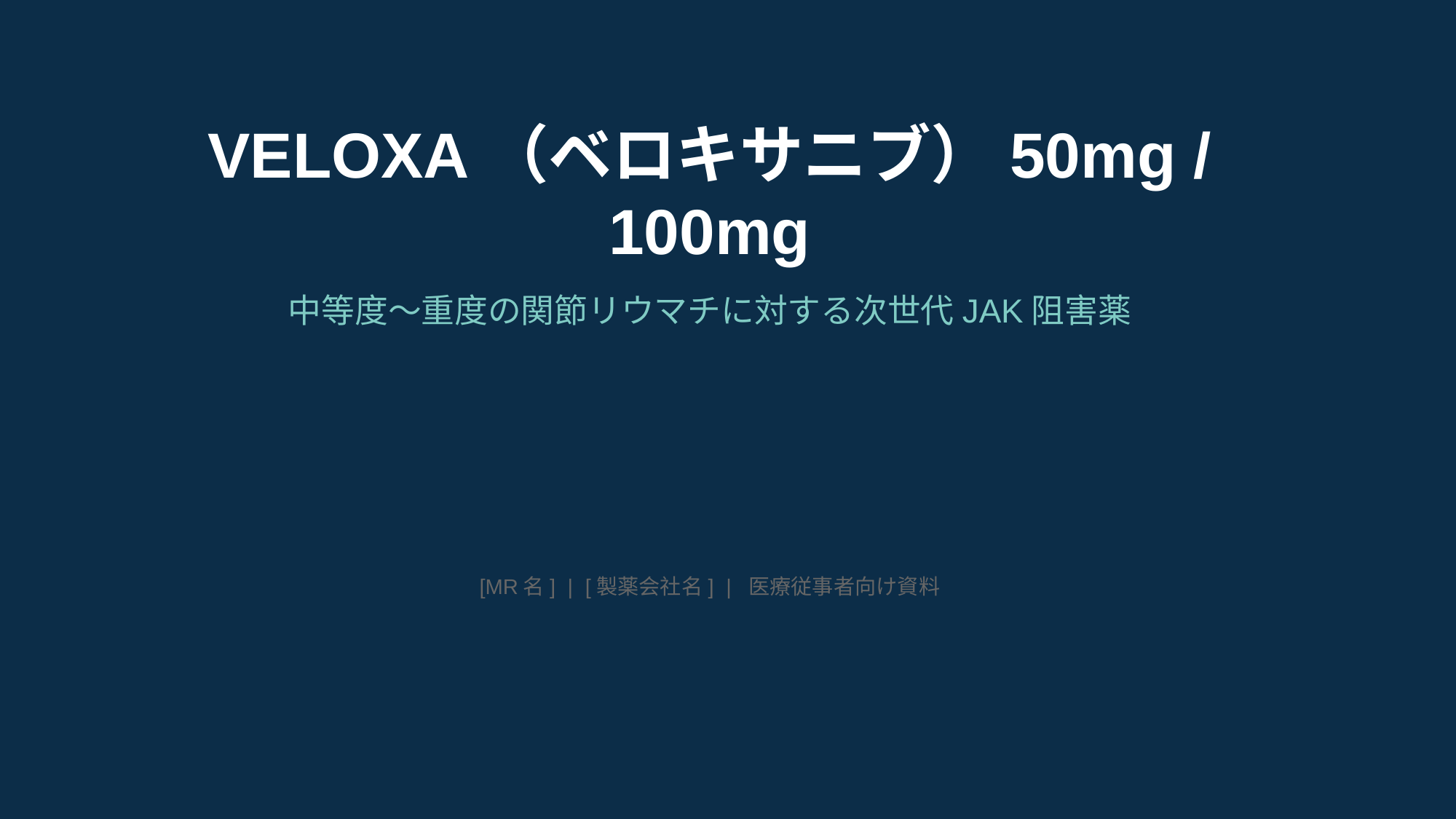

VELOXA（ベロキサニブ）50mg / 100mg
中等度〜重度の関節リウマチに対する次世代JAK阻害薬
[MR名]  |  [製薬会社名]  |  医療従事者向け資料